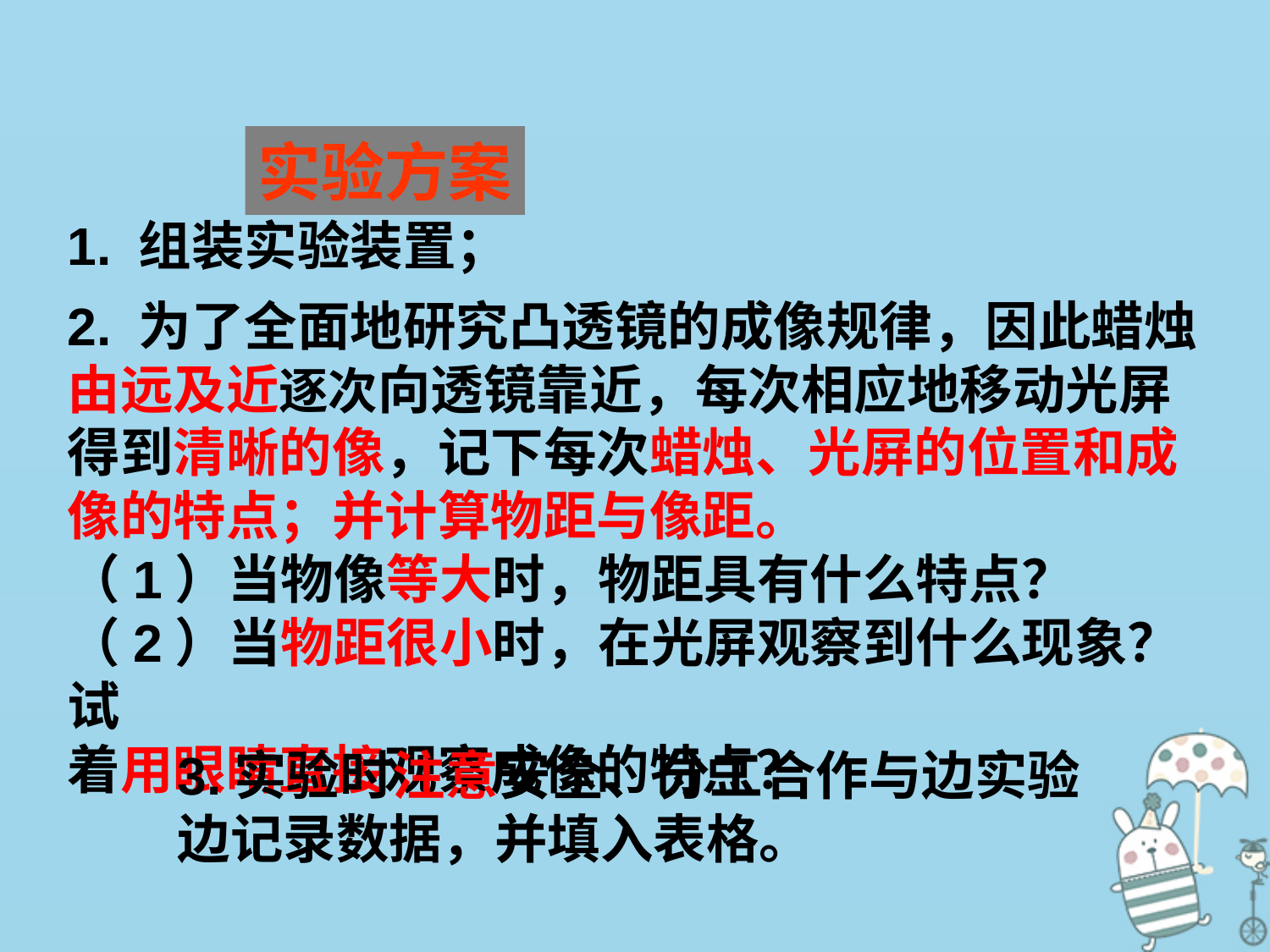

实验方案
1. 组装实验装置；
2. 为了全面地研究凸透镜的成像规律，因此蜡烛由远及近逐次向透镜靠近，每次相应地移动光屏得到清晰的像，记下每次蜡烛、光屏的位置和成像的特点；并计算物距与像距。
（1）当物像等大时，物距具有什么特点？
（2）当物距很小时，在光屏观察到什么现象？试
着用眼睛直接观察成像的特点？

3.实验时注意安全、分工合作与边实验边记录数据，并填入表格。